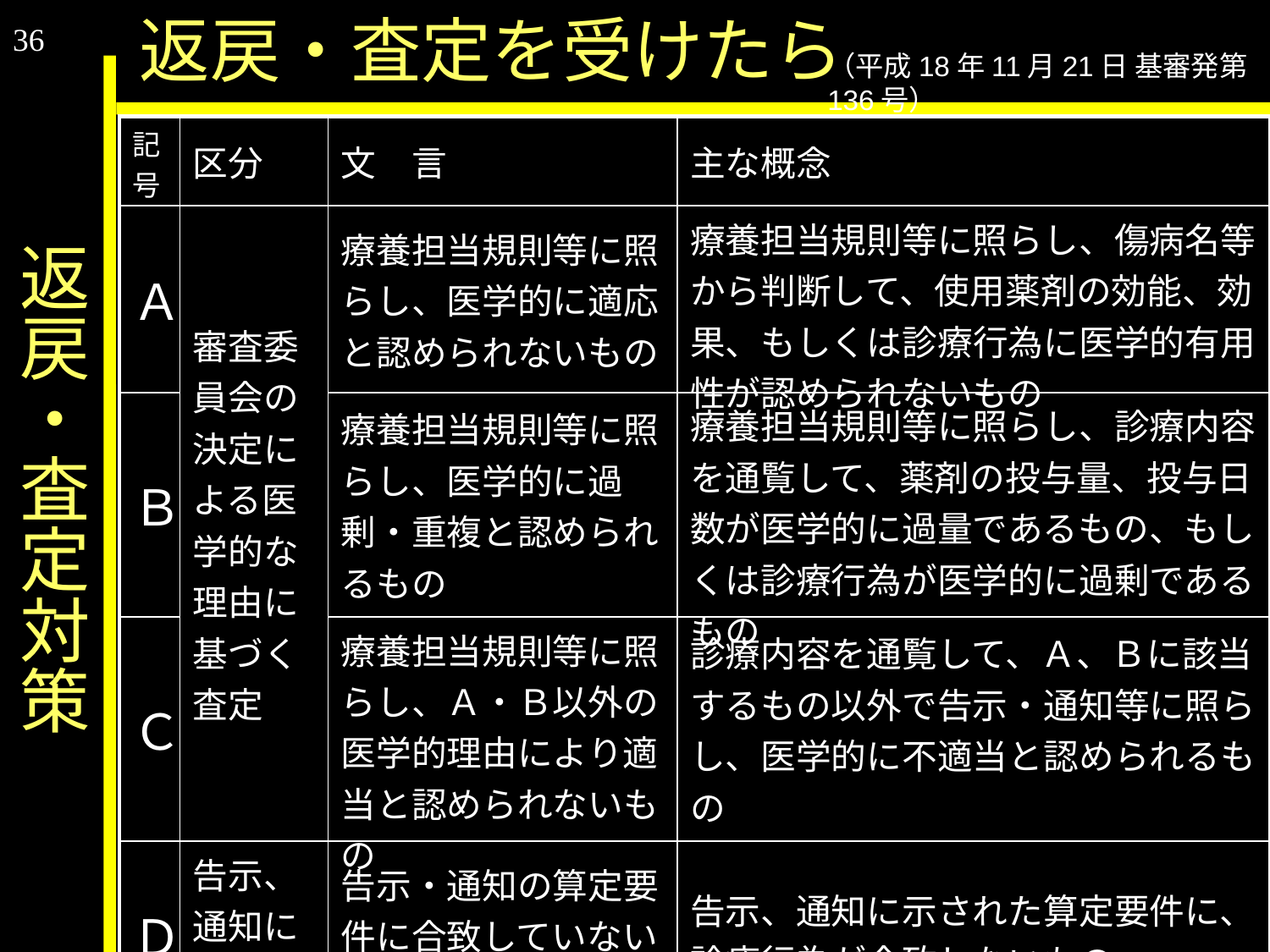

36
返戻・査定を受けたら
（平成18年11月21日 基審発第136号）

# 返戻・査定対策
| 記号 | 区分 | 文　言 | 主な概念 |
| --- | --- | --- | --- |
| Ａ | 審査委員会の決定による医学的な理由に基づく査定 | 療養担当規則等に照らし、医学的に適応と認められないもの | 療養担当規則等に照らし、傷病名等から判断して、使用薬剤の効能、効果、もしくは診療行為に医学的有用性が認められないもの |
| Ｂ |  | 療養担当規則等に照らし、医学的に過剰・重複と認められるもの | 療養担当規則等に照らし、診療内容を通覧して、薬剤の投与量、投与日数が医学的に過量であるもの、もしくは診療行為が医学的に過剰であるもの |
| Ｃ |  | 療養担当規則等に照らし、Ａ・Ｂ以外の医学的理由により適当と認められないもの | 診療内容を通覧して、Ａ、Ｂに該当するもの以外で告示・通知等に照らし、医学的に不適当と認められるもの |
| Ｄ | 告示、通知に基づく査定 | 告示・通知の算定要件に合致していないと認められるもの | 告示、通知に示された算定要件に、診療行為が合致しないもの |